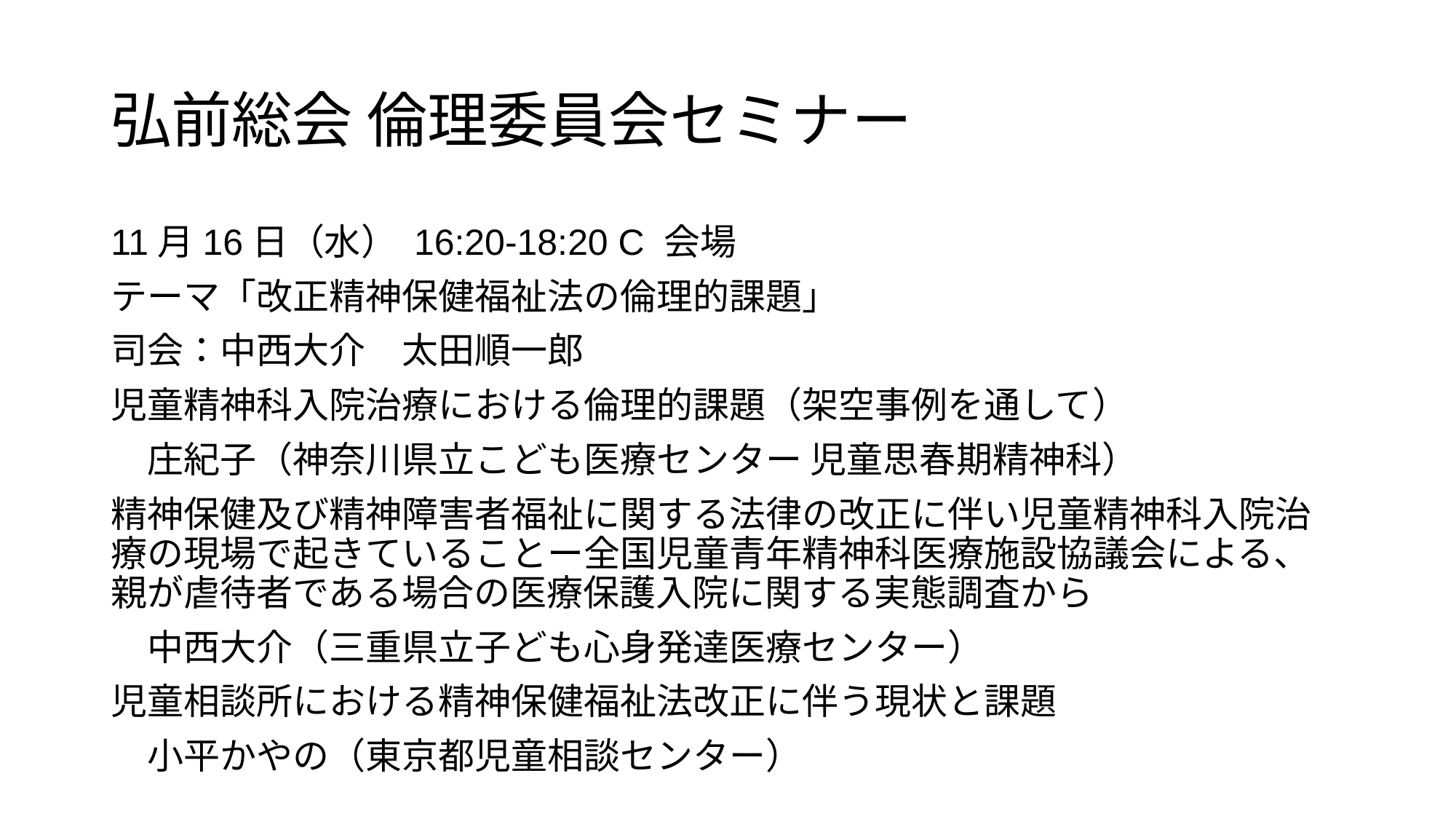

# 弘前総会 倫理委員会セミナー
11月16日（水） 16:20-18:20 C 会場
テーマ「改正精神保健福祉法の倫理的課題」
司会：中西大介　太田順一郎
児童精神科入院治療における倫理的課題（架空事例を通して）
　庄紀子（神奈川県立こども医療センター 児童思春期精神科）
精神保健及び精神障害者福祉に関する法律の改正に伴い児童精神科入院治療の現場で起きていることー全国児童青年精神科医療施設協議会による、親が虐待者である場合の医療保護入院に関する実態調査から
　中西大介（三重県立子ども心身発達医療センター）
児童相談所における精神保健福祉法改正に伴う現状と課題
　小平かやの（東京都児童相談センター）